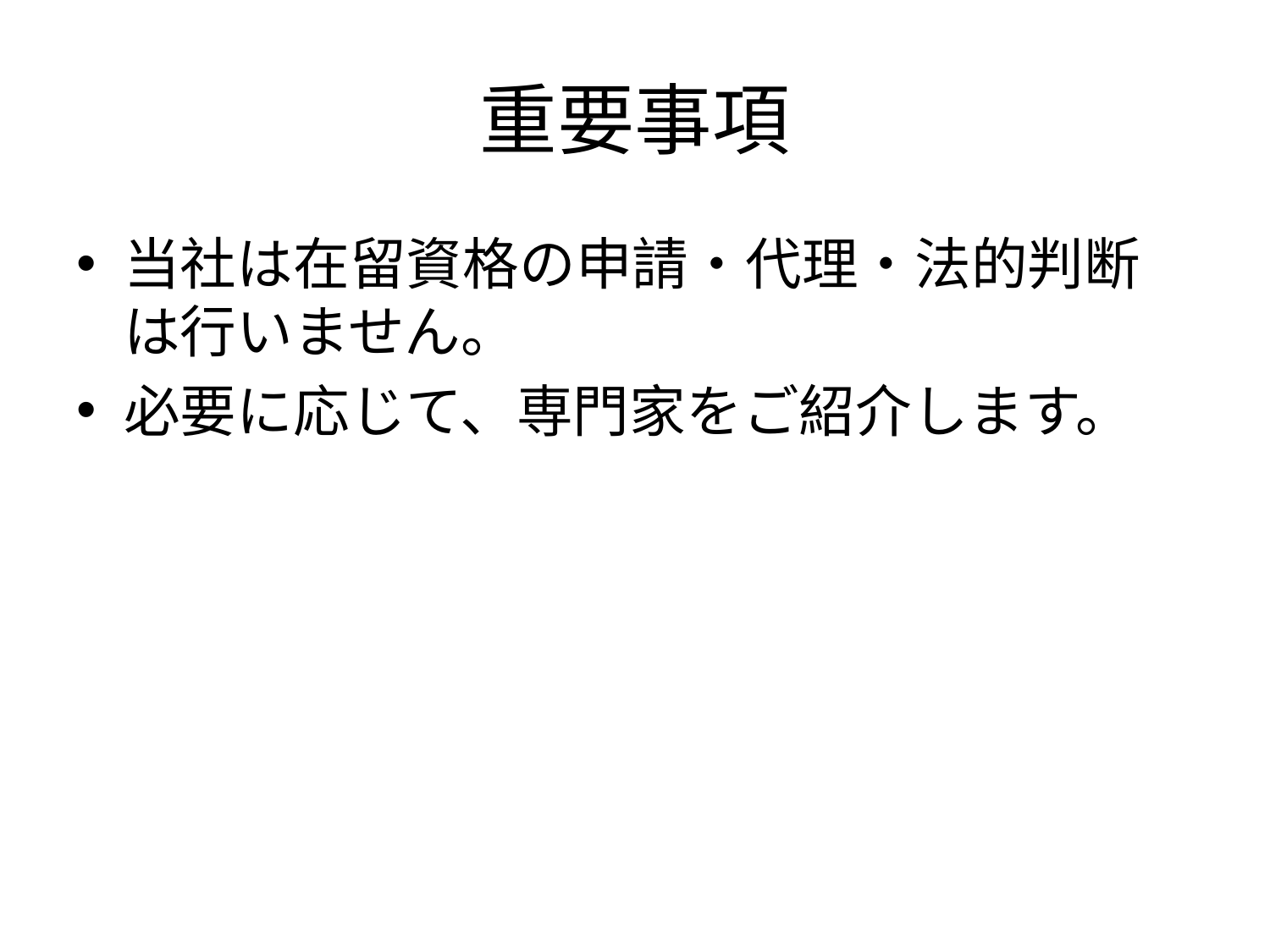

# 重要事項
当社は在留資格の申請・代理・法的判断は行いません。
必要に応じて、専門家をご紹介します。